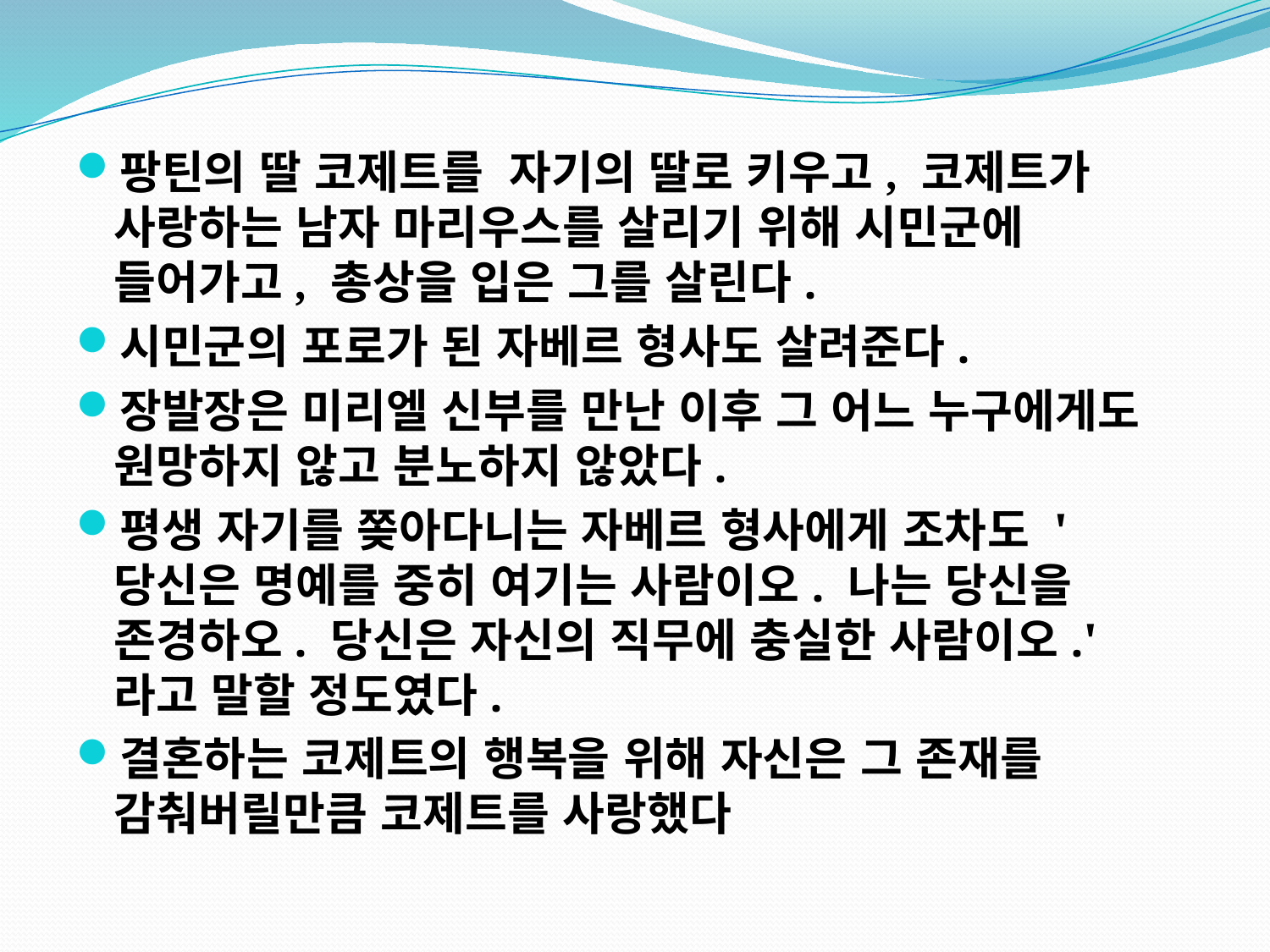

#
팡틴의 딸 코제트를  자기의 딸로 키우고, 코제트가 사랑하는 남자 마리우스를 살리기 위해 시민군에 들어가고, 총상을 입은 그를 살린다.
시민군의 포로가 된 자베르 형사도 살려준다.
장발장은 미리엘 신부를 만난 이후 그 어느 누구에게도 원망하지 않고 분노하지 않았다.
평생 자기를 쫒아다니는 자베르 형사에게 조차도 '당신은 명예를 중히 여기는 사람이오. 나는 당신을 존경하오. 당신은 자신의 직무에 충실한 사람이오.' 라고 말할 정도였다.
결혼하는 코제트의 행복을 위해 자신은 그 존재를 감춰버릴만큼 코제트를 사랑했다